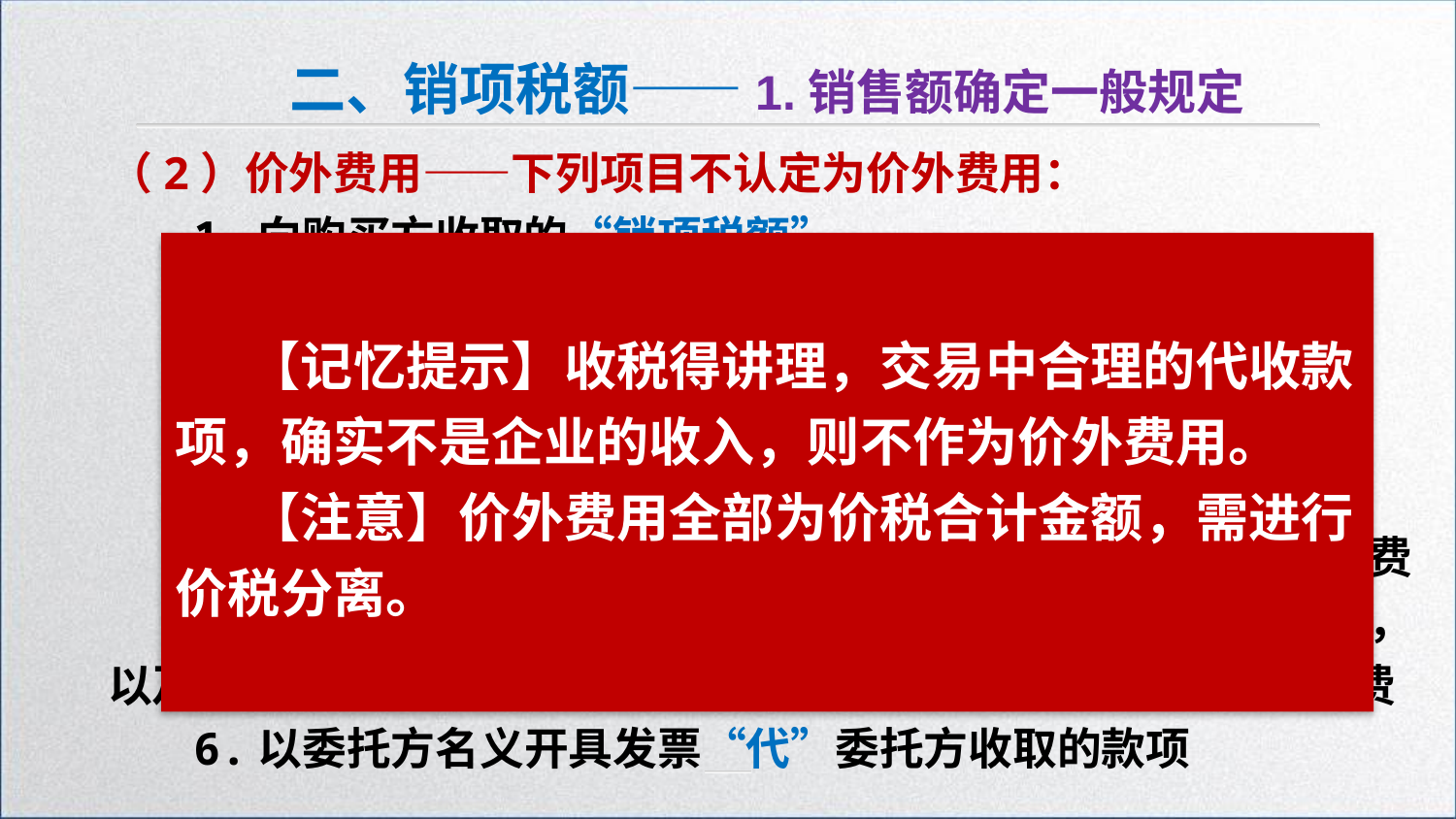

二、销项税额——1.销售额确定一般规定
（2）价外费用——下列项目不认定为价外费用：
1.向购买方收取的“销项税额”
2.受托加工应征消费税的消费品所“代收代缴”的消费税
3.同时符合条件的“代垫”运费
   ①承运者的运费发票开给购货方；
   ②纳税人将该项发票转交给购货方
4.符合条件的“代为收取”的政府性基金或者行政事业性收费
5.销售货物的同时“代办”保险等而向购买方收取的保险费，以及向购买方收取的“代”购买方缴纳的车辆购置税、车辆牌照费
6.以委托方名义开具发票“代”委托方收取的款项
【记忆提示】收税得讲理，交易中合理的代收款项，确实不是企业的收入，则不作为价外费用。
【注意】价外费用全部为价税合计金额，需进行价税分离。